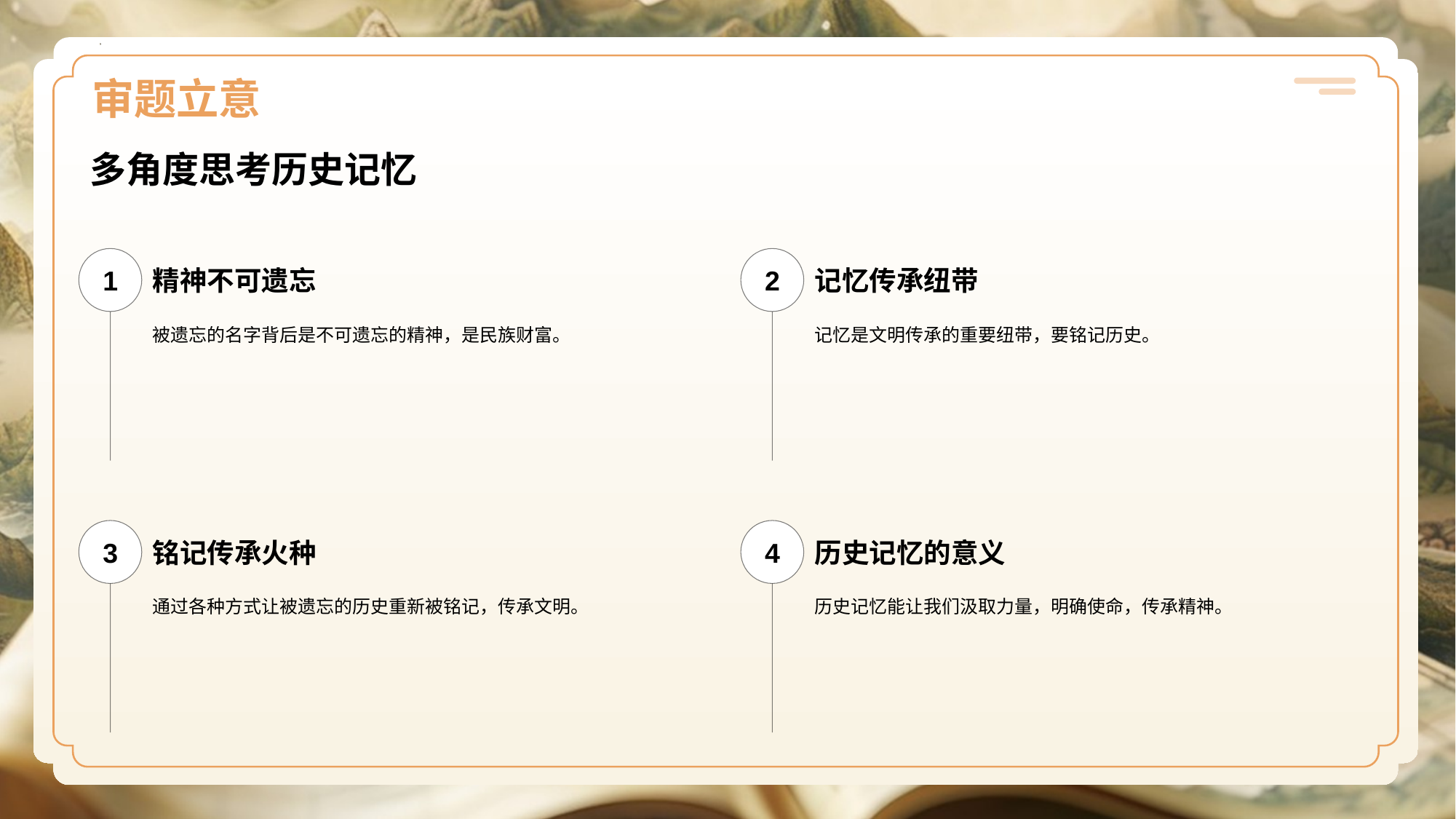

# 审题立意
多角度思考历史记忆
1
精神不可遗忘
被遗忘的名字背后是不可遗忘的精神，是民族财富。
2
记忆传承纽带
记忆是文明传承的重要纽带，要铭记历史。
3
铭记传承火种
通过各种方式让被遗忘的历史重新被铭记，传承文明。
4
历史记忆的意义
历史记忆能让我们汲取力量，明确使命，传承精神。